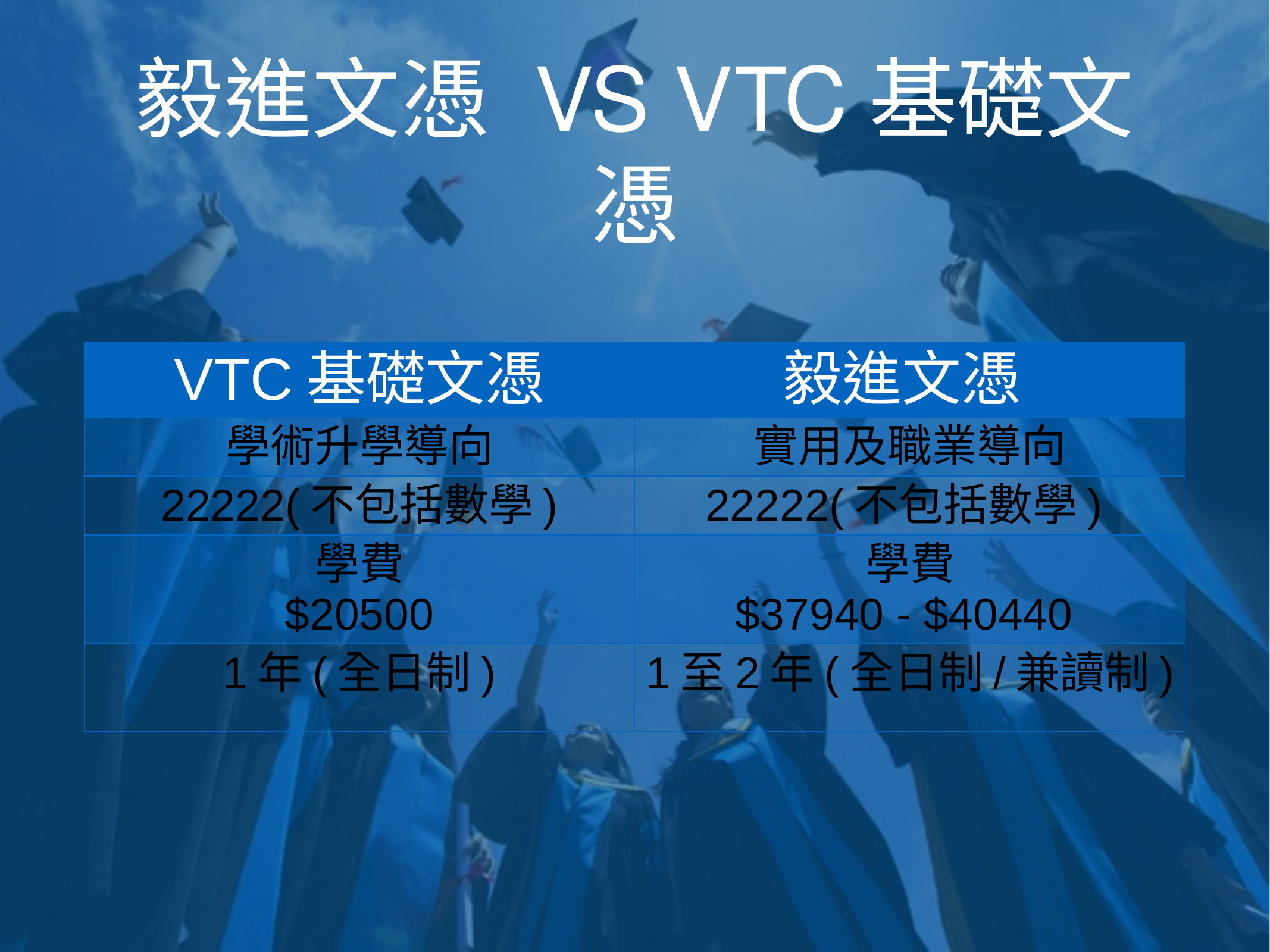

# 毅進⽂憑 VS VTC基礎文憑
| VTC基礎文憑 | 毅進⽂憑 |
| --- | --- |
| 學術升學導向 | 實用及職業導向 |
| 22222(不包括數學) | 22222(不包括數學) |
| 學費 $20500 | 學費 $37940 - $40440 |
| 1年(全日制) | 1至2年(全日制/兼讀制) |